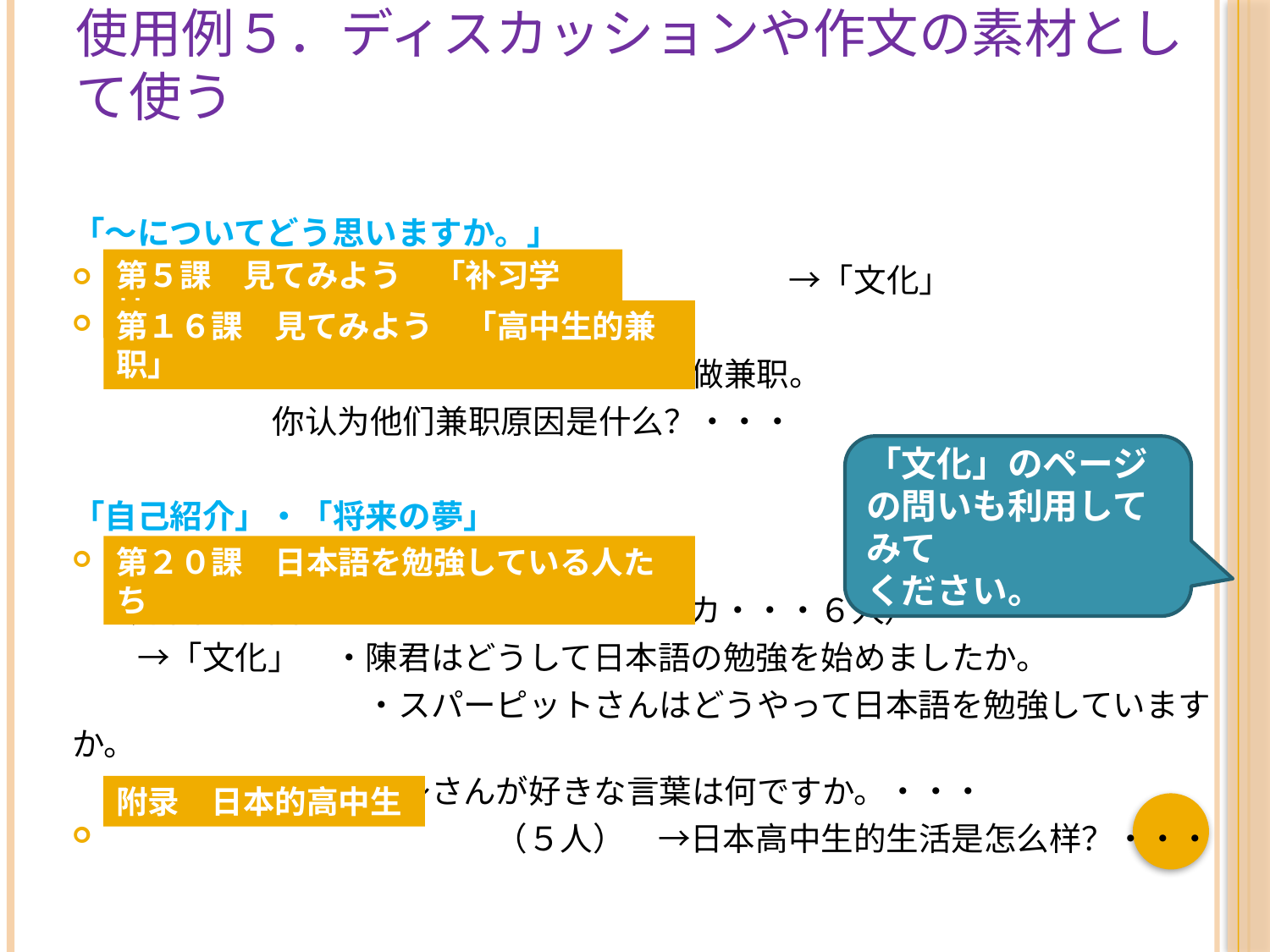

# 使用例５．ディスカッションや作文の素材として使う
「～についてどう思いますか。」
　　　　　　　　　　　　　　　　　　　　　→「文化」

　　→「文化」　１．日本高生中有部分人做兼职。
                           你认为他们兼职原因是什么？・・・

「自己紹介」・「将来の夢」

　（中国、韓国、ブラジル、タイ、アメリカ・・・６人）
　　→「文化」　・陳君はどうして日本語の勉強を始めましたか。
　　　　　　　　　・スパーピットさんはどうやって日本語を勉強していますか。
　　　　　　　　　・～さんが好きな言葉は何ですか。・・・
　　　　　　　　　　　　（５人）　→日本高中生的生活是怎么样？・・・

第５課　見てみよう　「补习学校」
第１６課　見てみよう　「高中生的兼职」
「文化」のページの問いも利用してみて
ください。
第２０課　日本語を勉強している人たち
附录　日本的高中生